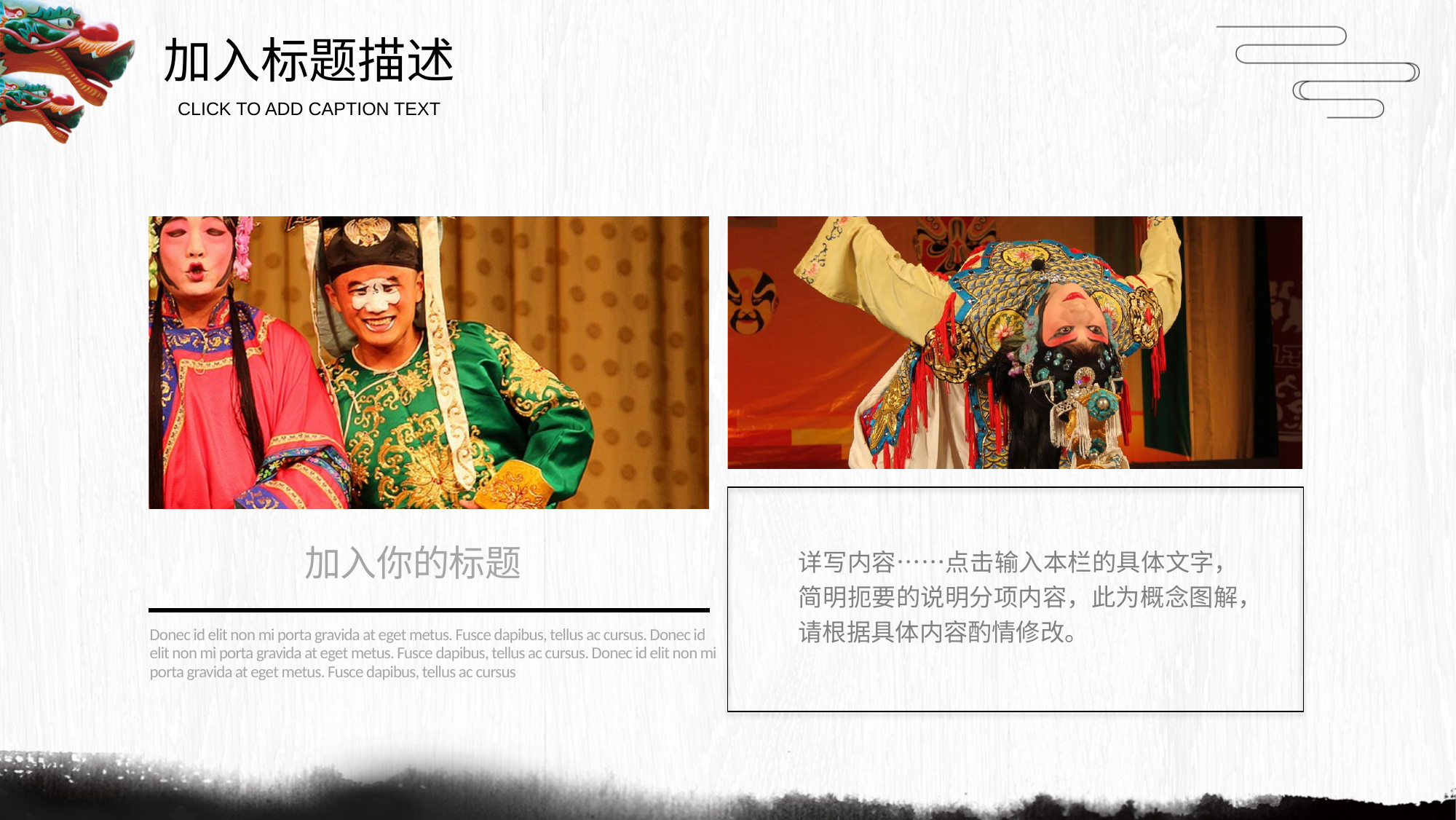

加入标题描述
CLICK TO ADD CAPTION TEXT

加入你的标题
Donec id elit non mi porta gravida at eget metus. Fusce dapibus, tellus ac cursus. Donec id elit non mi porta gravida at eget metus. Fusce dapibus, tellus ac cursus. Donec id elit non mi porta gravida at eget metus. Fusce dapibus, tellus ac cursus

详写内容……点击输入本栏的具体文字，简明扼要的说明分项内容，此为概念图解，请根据具体内容酌情修改。